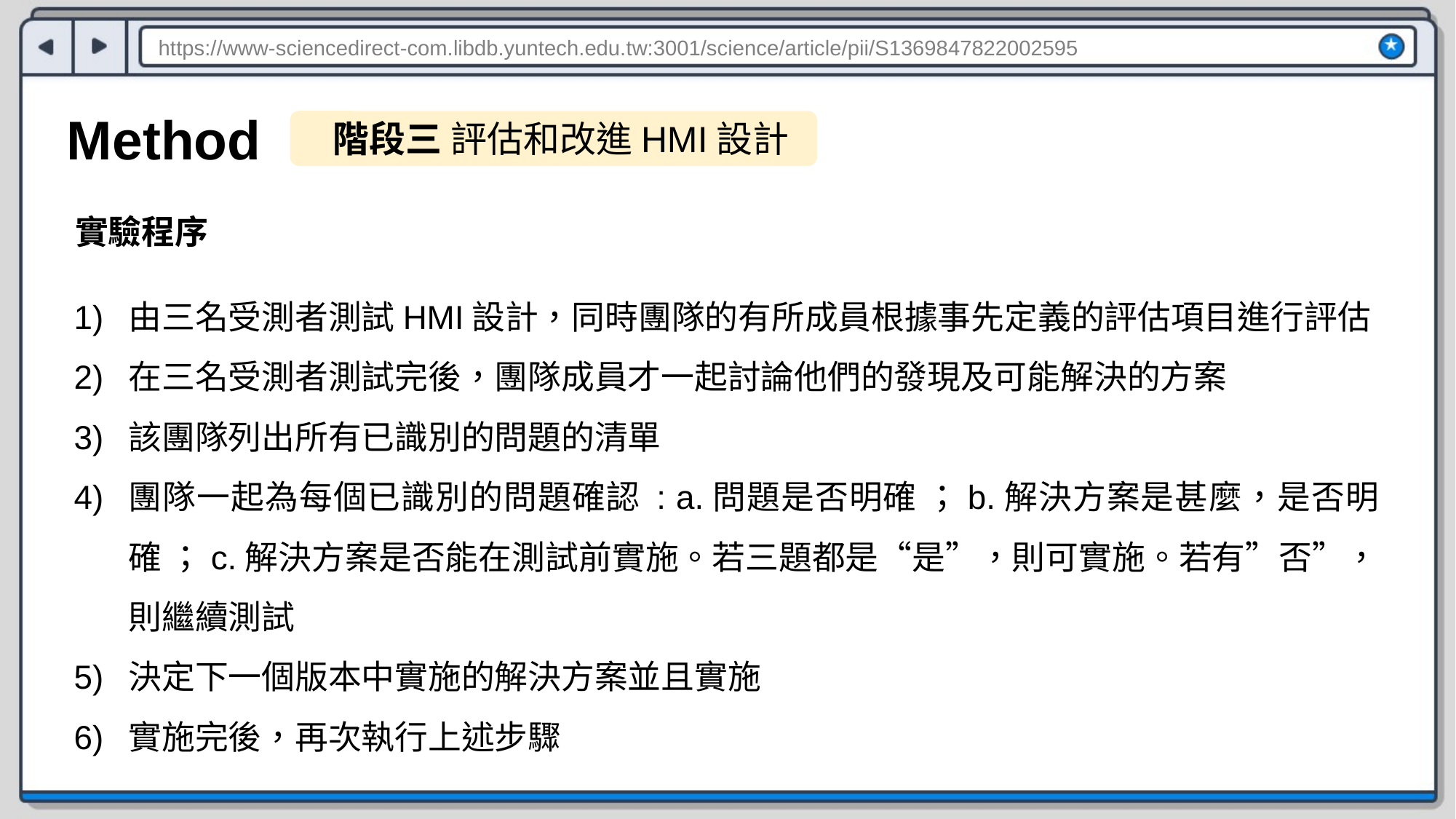

https://www-sciencedirect-com.libdb.yuntech.edu.tw:3001/science/article/pii/S1369847822002595
Method

階段三 評估和改進HMI設計
實驗程序
由三名受測者測試HMI設計，同時團隊的有所成員根據事先定義的評估項目進行評估
在三名受測者測試完後，團隊成員才一起討論他們的發現及可能解決的方案
該團隊列出所有已識別的問題的清單
團隊一起為每個已識別的問題確認 : a.問題是否明確 ；b.解決方案是甚麼，是否明確 ；c.解決方案是否能在測試前實施。若三題都是“是”，則可實施。若有”否”，則繼續測試
決定下一個版本中實施的解決方案並且實施
實施完後，再次執行上述步驟